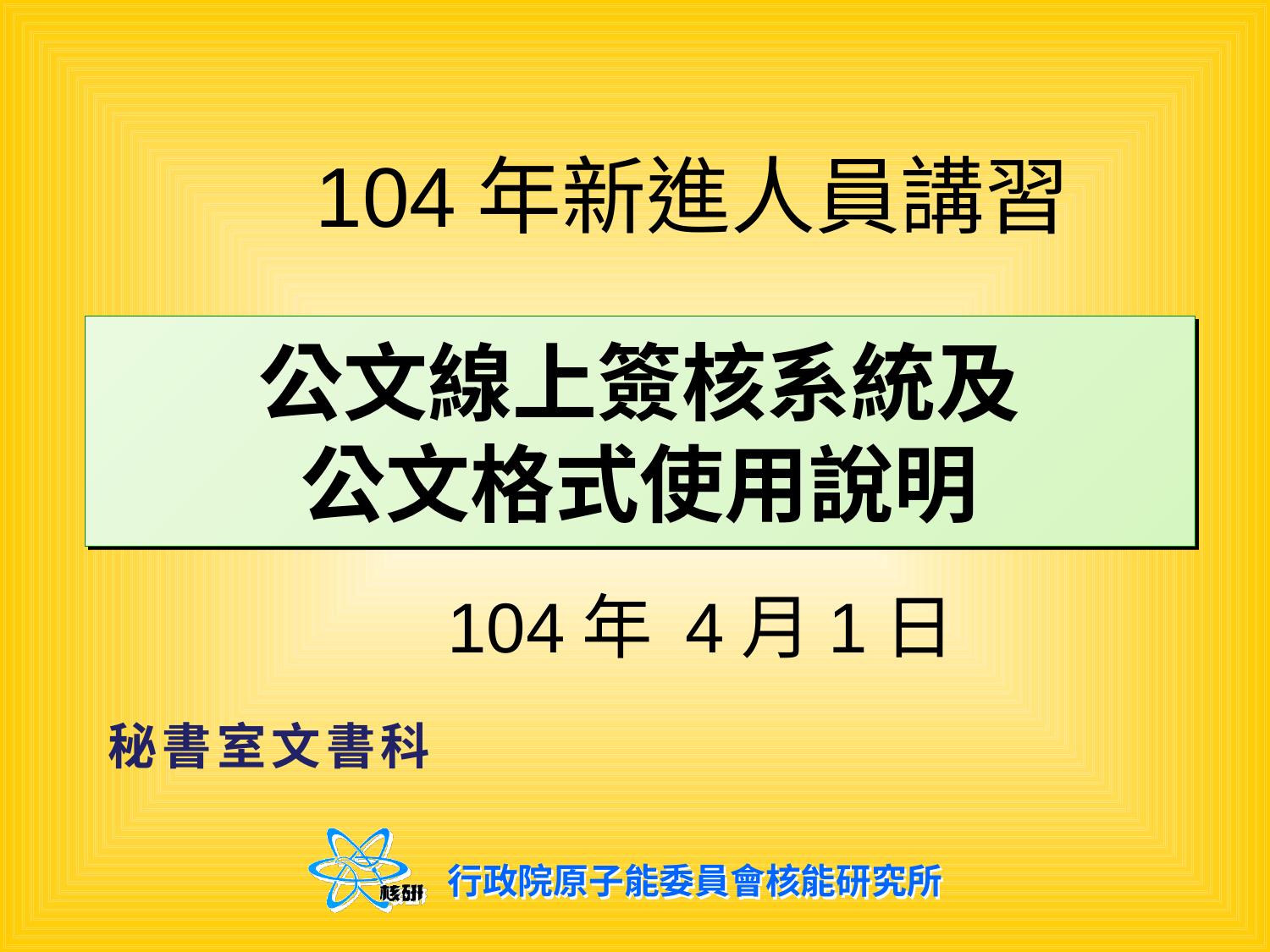

104年新進人員講習
# 公文線上簽核系統及 公文格式使用說明
104年 4月1日
秘書室文書科